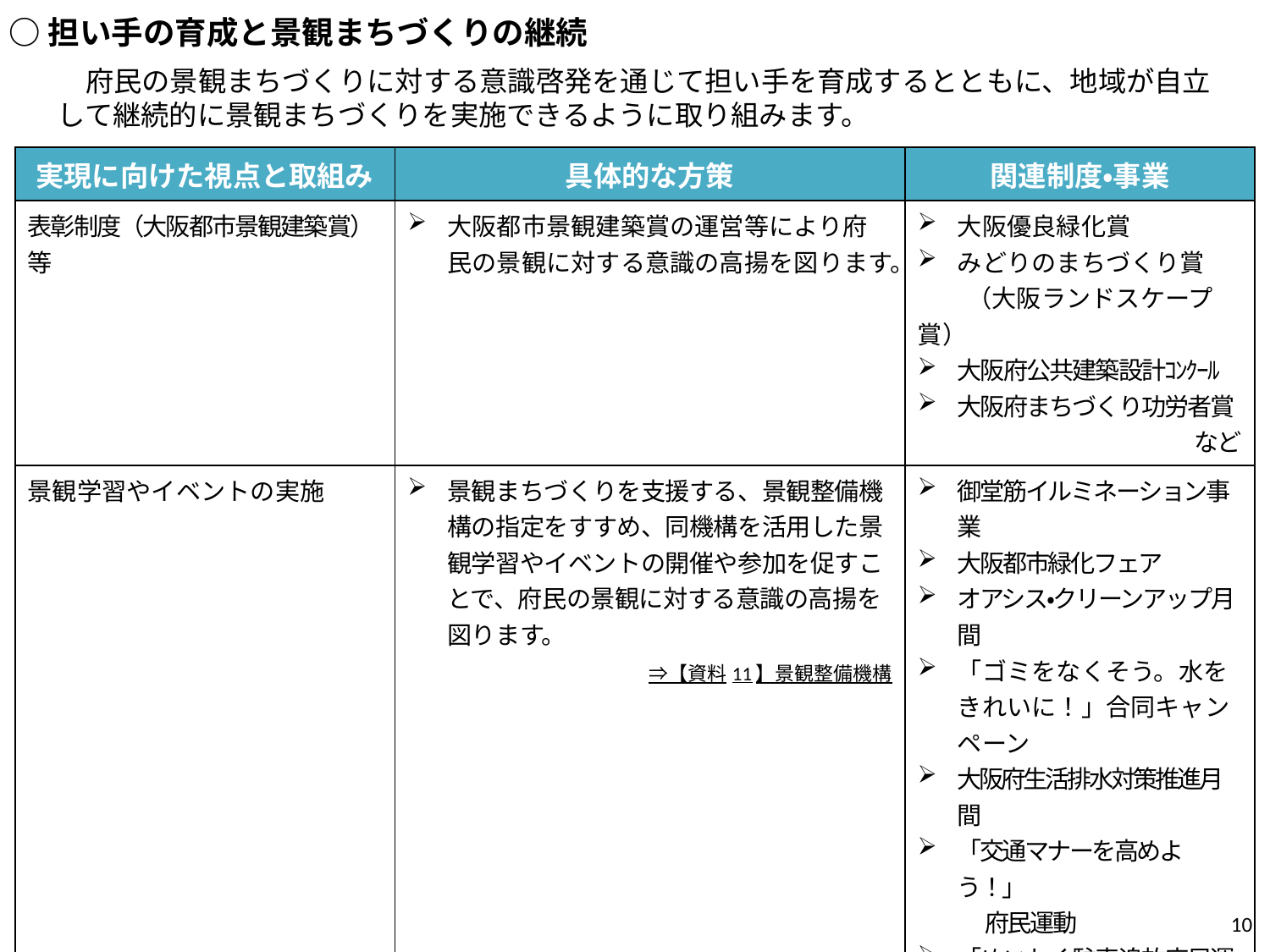

○担い手の育成と景観まちづくりの継続
　府民の景観まちづくりに対する意識啓発を通じて担い手を育成するとともに、地域が自立して継続的に景観まちづくりを実施できるように取り組みます。
| 実現に向けた視点と取組み | 具体的な方策 | 関連制度・事業 |
| --- | --- | --- |
| 表彰制度（大阪都市景観建築賞）等 | 大阪都市景観建築賞の運営等により府民の景観に対する意識の高揚を図ります。 | 大阪優良緑化賞 みどりのまちづくり賞 　　（大阪ランドスケープ賞） 大阪府公共建築設計ｺﾝｸｰﾙ 大阪府まちづくり功労者賞 など |
| 景観学習やイベントの実施 | 景観まちづくりを支援する、景観整備機構の指定をすすめ、同機構を活用した景観学習やイベントの開催や参加を促すことで、府民の景観に対する意識の高揚を図ります。 　　⇒【資料11】景観整備機構 | 御堂筋イルミネーション事業 大阪都市緑化フェア オアシス・クリーンアップ月間 「ゴミをなくそう。水をきれいに！」合同キャンペーン 大阪府生活排水対策推進月間 「交通マナーを高めよう！」 　　　府民運動 「めいわく駐車追放府民運動」 など |
| 景観まちづくりの担い手のプラットホームづくり | 大阪美しい景観づくり推進会議の活動の活性化を図り、運営により景観まちづくりに関する府民間の情報交流や情報交換活動を促進し、担い手の育成につなげます。 　　（再掲） | 日本版ＢＩＤ制度実現に向けた普及活動・支援事業 「オアシス構想」 など |
10